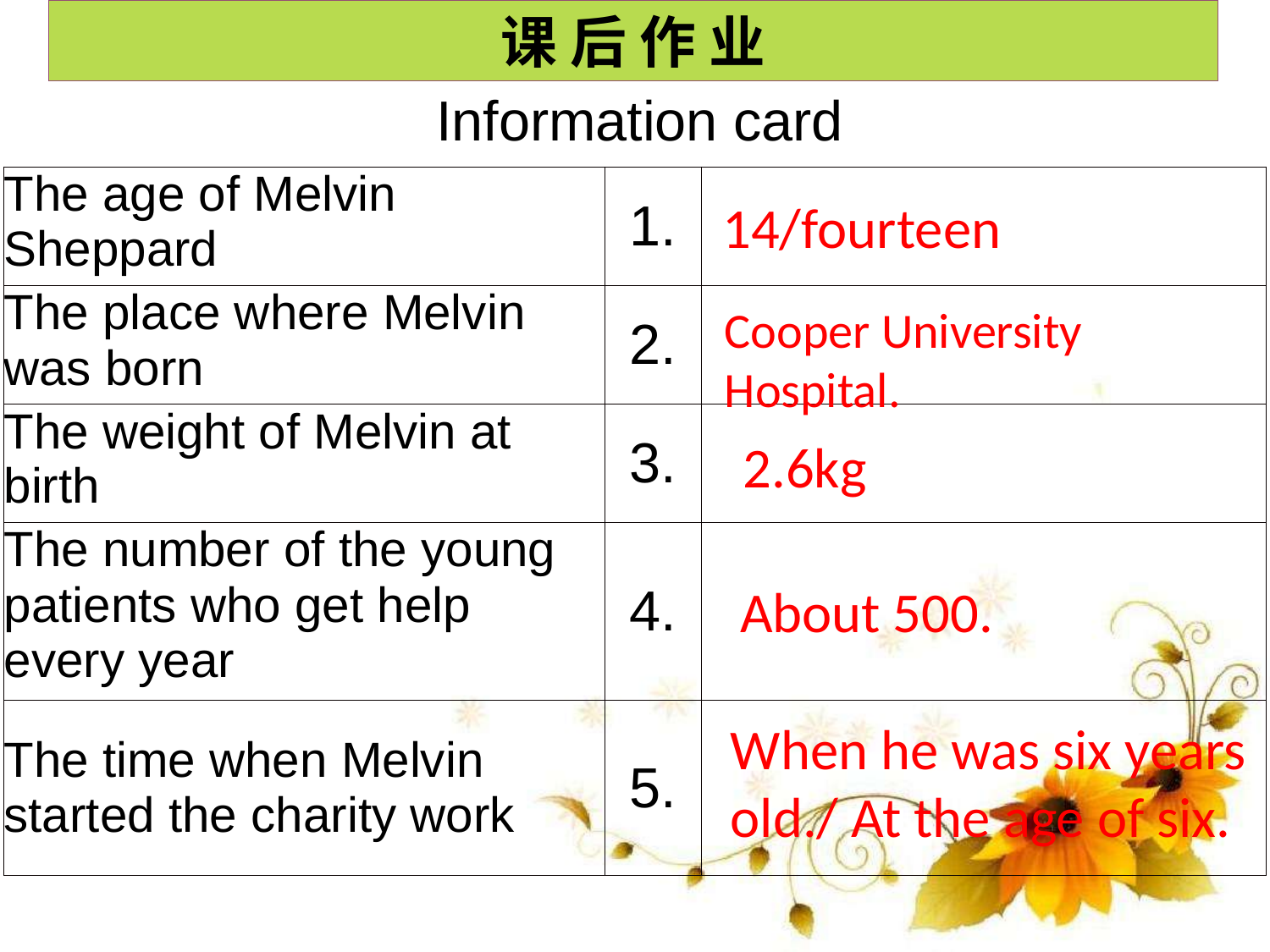

课 后 作 业
Information card
| The age of Melvin Sheppard | 1. |  |
| --- | --- | --- |
| The place where Melvin was born | 2. |  |
| The weight of Melvin at birth | 3. |  |
| The number of the young patients who get help every year | 4. |  |
| The time when Melvin started the charity work | 5. |  |
14/fourteen
Cooper University Hospital.
 2.6kg
 About 500.
When he was six years old./ At the age of six.